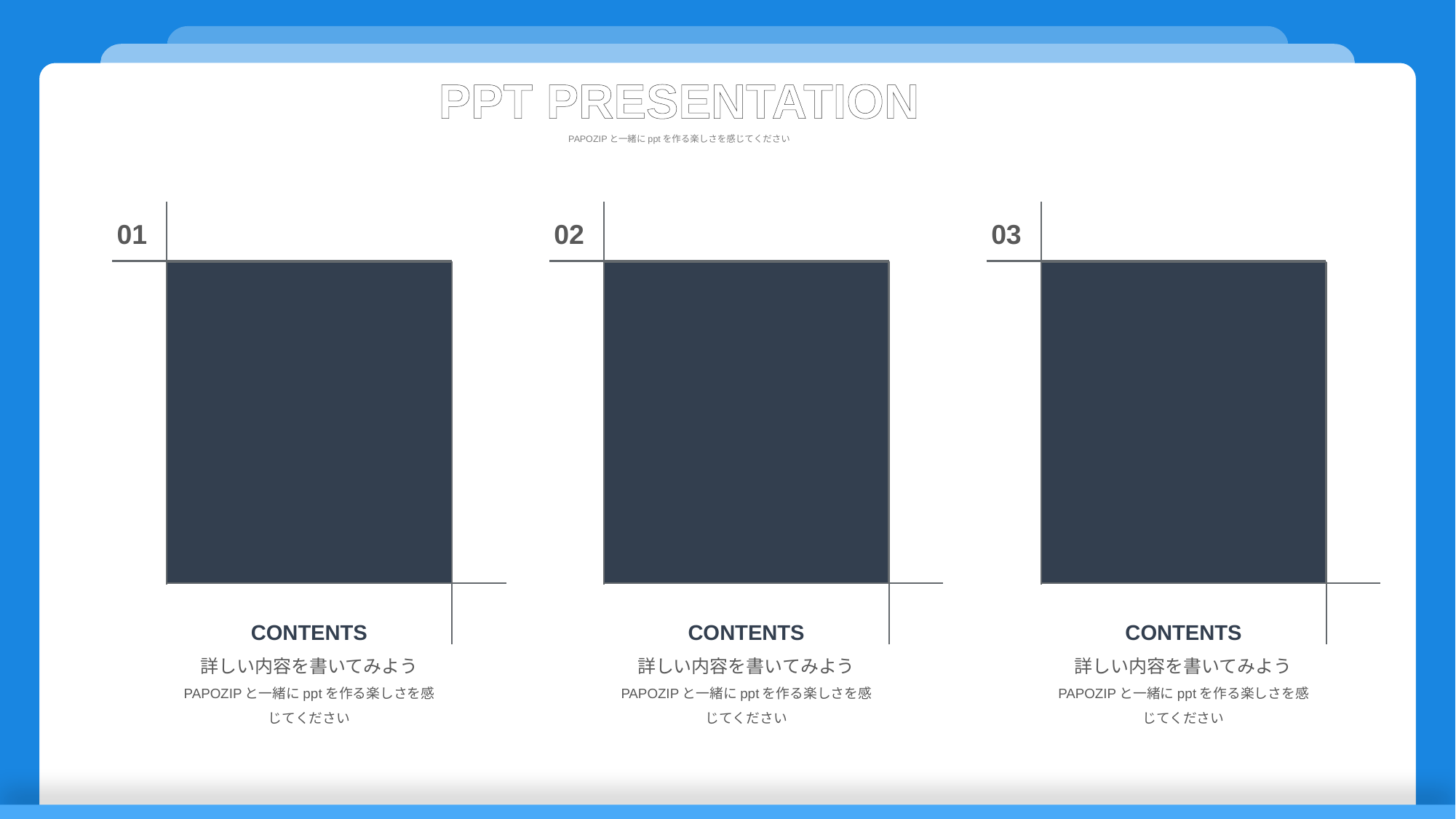

PPT PRESENTATION
PAPOZIPと一緒にpptを作る楽しさを感じてください
01
02
03

CONTENTS
詳しい内容を書いてみよう
PAPOZIPと一緒にpptを作る楽しさを感じてください
CONTENTS
詳しい内容を書いてみよう
PAPOZIPと一緒にpptを作る楽しさを感じてください
CONTENTS
詳しい内容を書いてみよう
PAPOZIPと一緒にpptを作る楽しさを感じてください